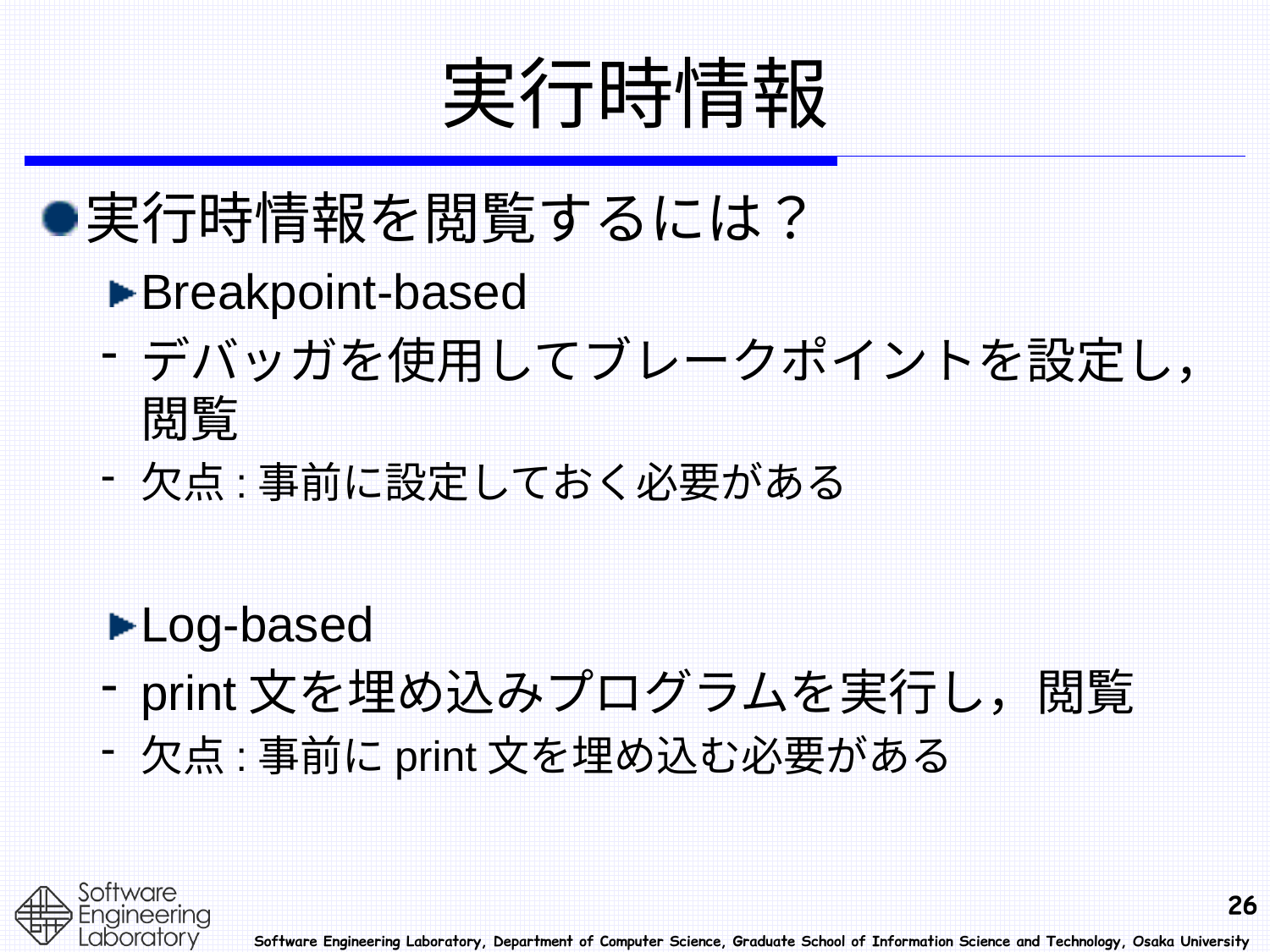

# 実行時情報
実行時情報を閲覧するには？
Breakpoint-based
デバッガを使用してブレークポイントを設定し，閲覧
欠点:事前に設定しておく必要がある

Log-based
print文を埋め込みプログラムを実行し，閲覧
欠点:事前にprint文を埋め込む必要がある